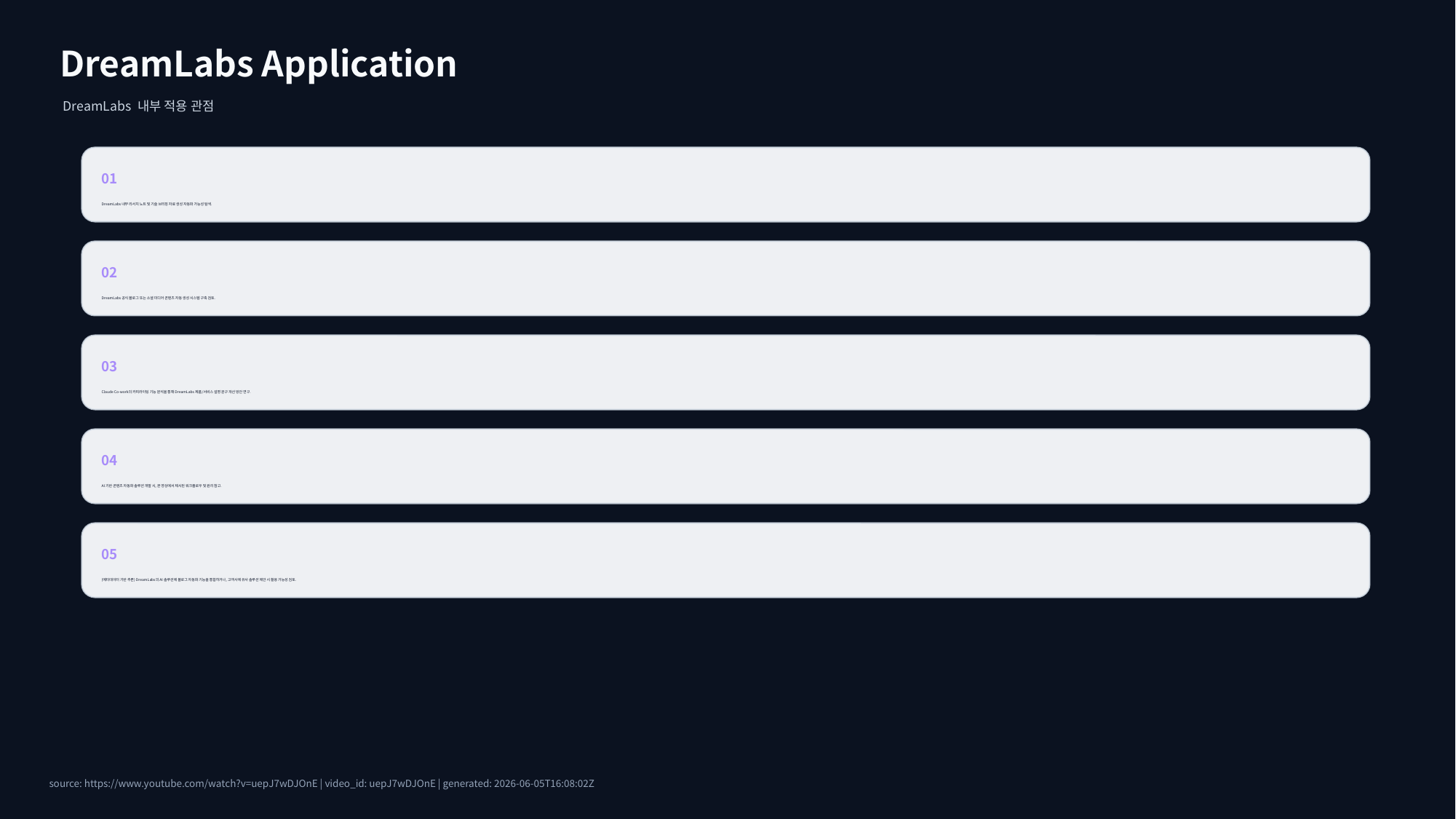

DreamLabs Application
DreamLabs 내부 적용 관점

01
DreamLabs 내부 리서치 노트 및 기술 브리핑 자료 생성 자동화 가능성 탐색.

02
DreamLabs 공식 블로그 또는 소셜 미디어 콘텐츠 자동 생성 시스템 구축 검토.

03
Claude Co-work의 카피라이팅 기능 분석을 통해 DreamLabs 제품/서비스 설명 문구 개선 방안 연구.

04
AI 기반 콘텐츠 자동화 솔루션 개발 시, 본 영상에서 제시된 워크플로우 및 원리 참고.

05
(메타데이터 기반 추론) DreamLabs의 AI 솔루션에 블로그 자동화 기능을 통합하거나, 고객사에 유사 솔루션 제안 시 활용 가능성 검토.
source: https://www.youtube.com/watch?v=uepJ7wDJOnE | video_id: uepJ7wDJOnE | generated: 2026-06-05T16:08:02Z